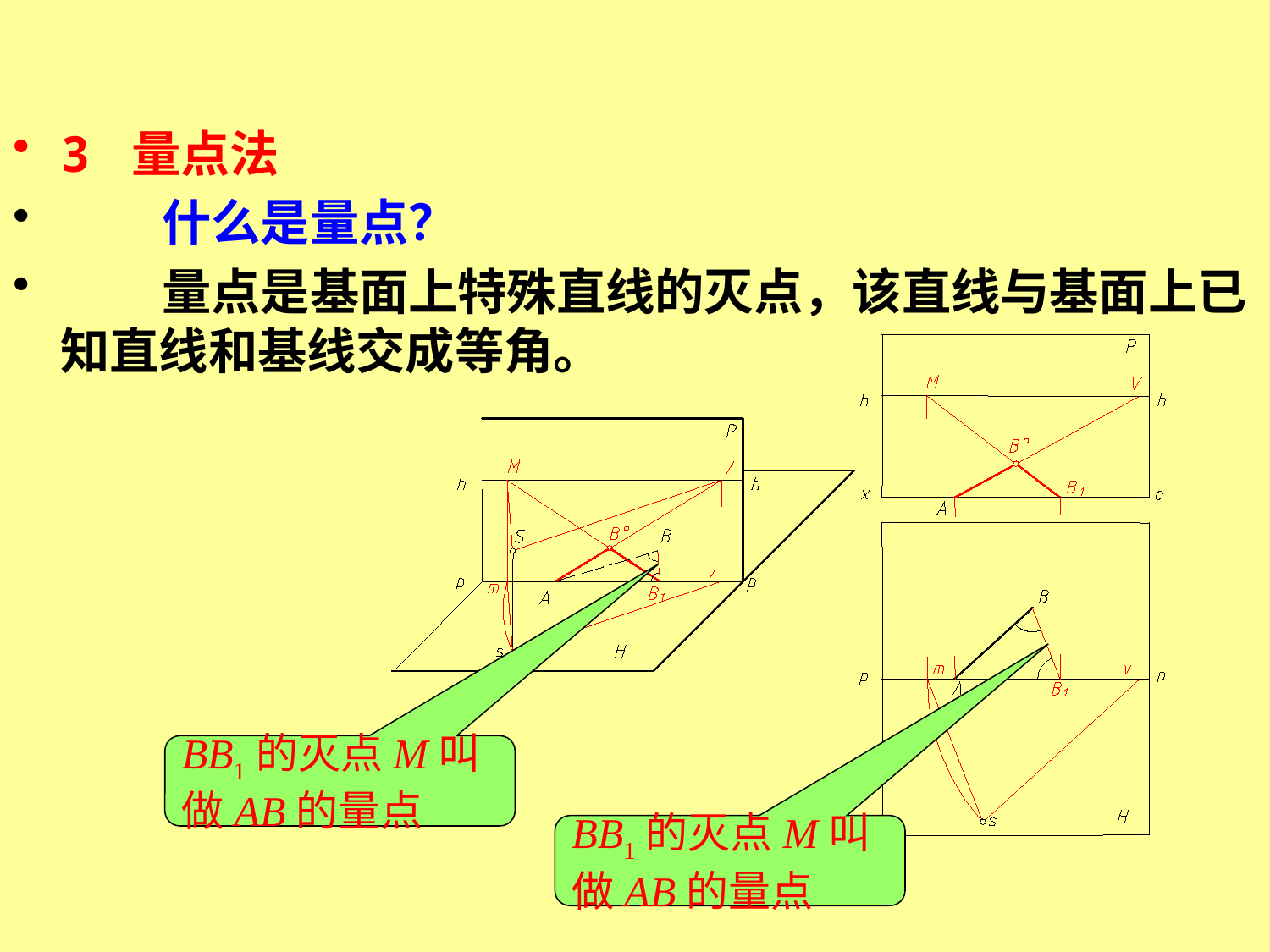

3 量点法
        什么是量点？
        量点是基面上特殊直线的灭点，该直线与基面上已知直线和基线交成等角。

BB1的灭点M叫做AB的量点
BB1的灭点M叫做AB的量点